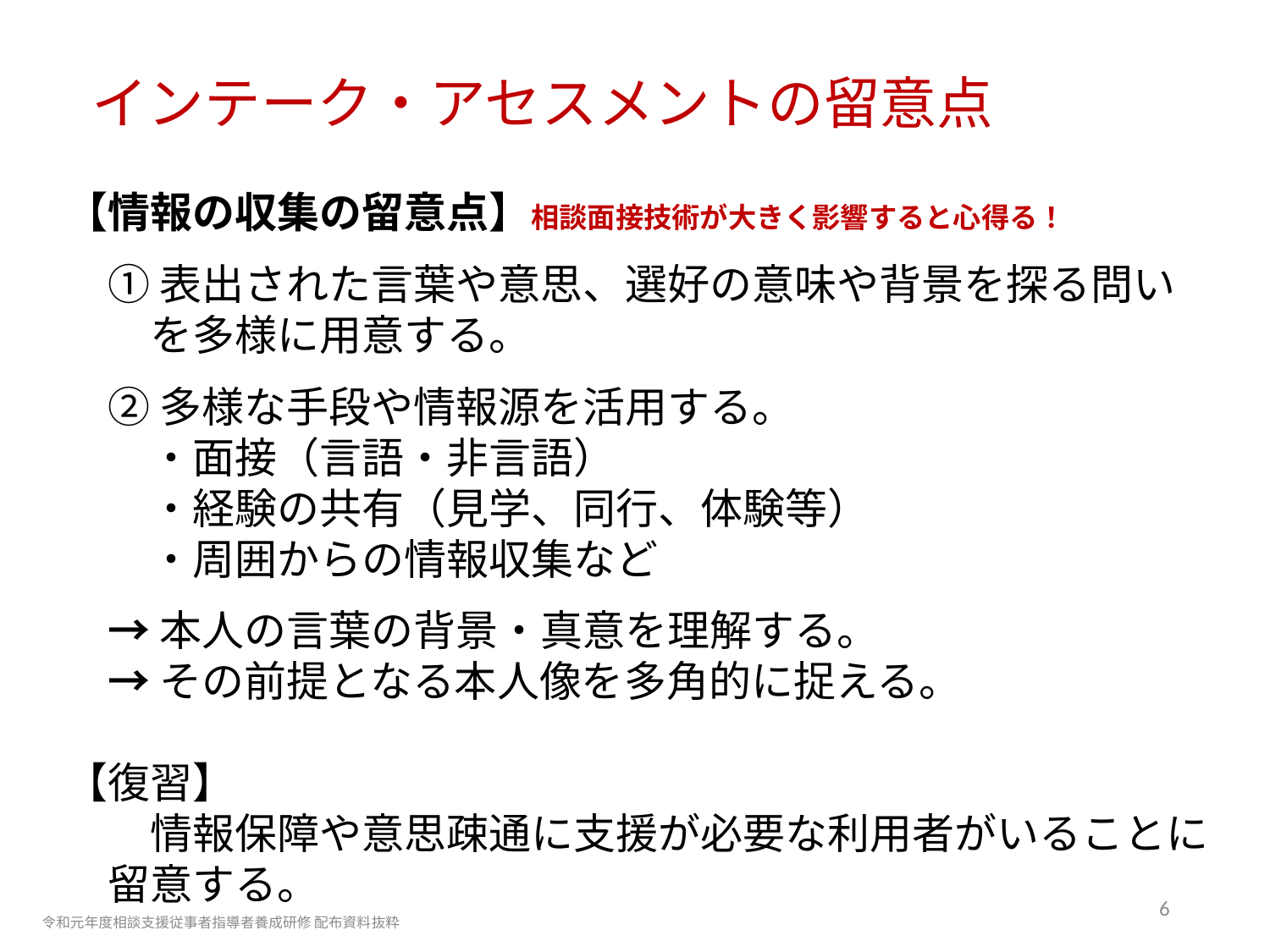

# インテーク・アセスメントの留意点
【情報の収集の留意点】相談面接技術が大きく影響すると心得る！

　① 表出された言葉や意思、選好の意味や背景を探る問い
　　を多様に用意する。

　② 多様な手段や情報源を活用する。
　　・面接（言語・非言語）
　　・経験の共有（見学、同行、体験等）
　　・周囲からの情報収集など

　→ 本人の言葉の背景・真意を理解する。
　→ その前提となる本人像を多角的に捉える。

【復習】
　　情報保障や意思疎通に支援が必要な利用者がいることに
　留意する。
6
令和元年度相談支援従事者指導者養成研修 配布資料抜粋